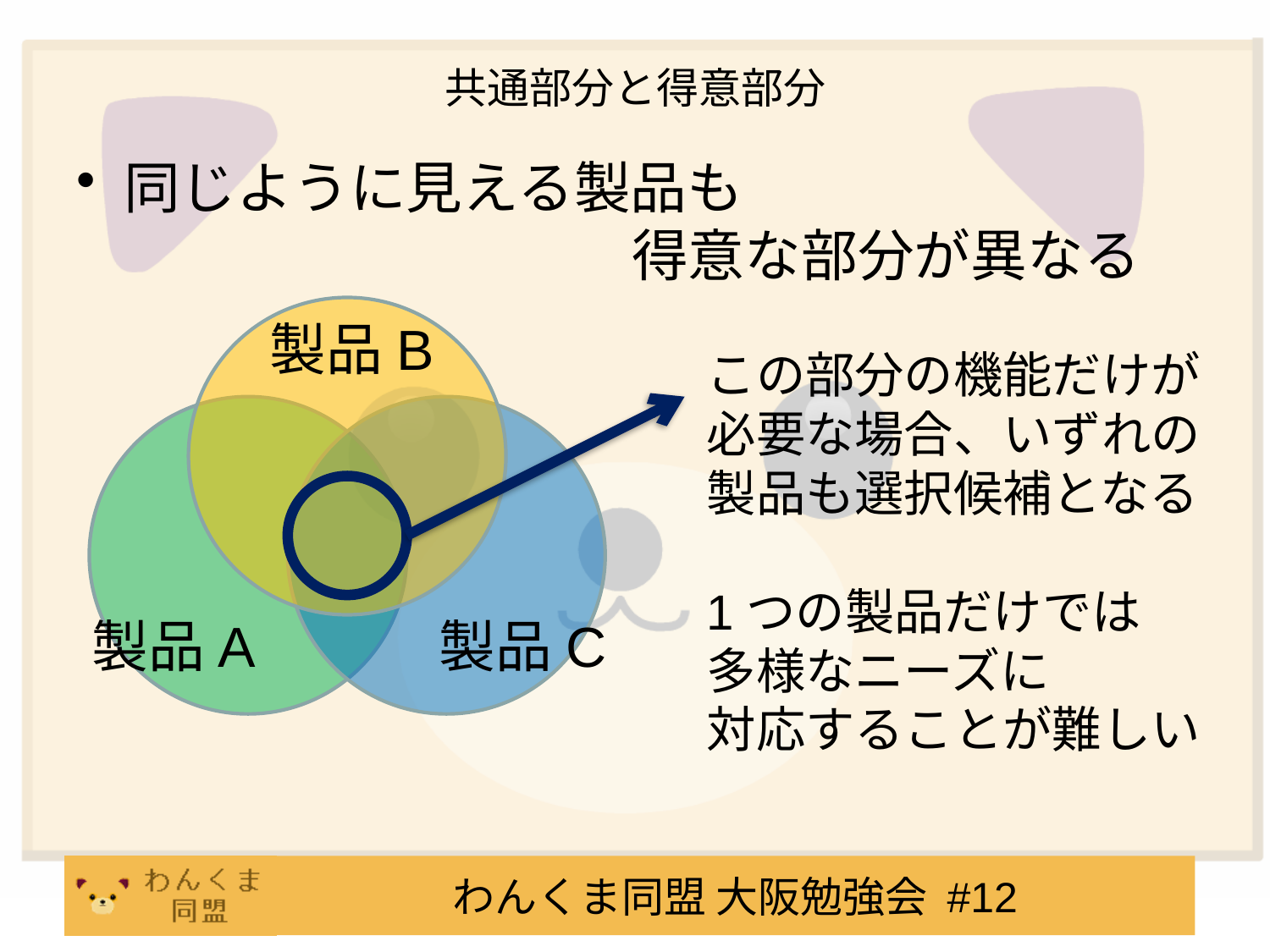

# 共通部分と得意部分
同じように見える製品も
				得意な部分が異なる

製品B
この部分の機能だけが必要な場合、いずれの製品も選択候補となる

1つの製品だけでは
多様なニーズに
対応することが難しい

製品A
製品C